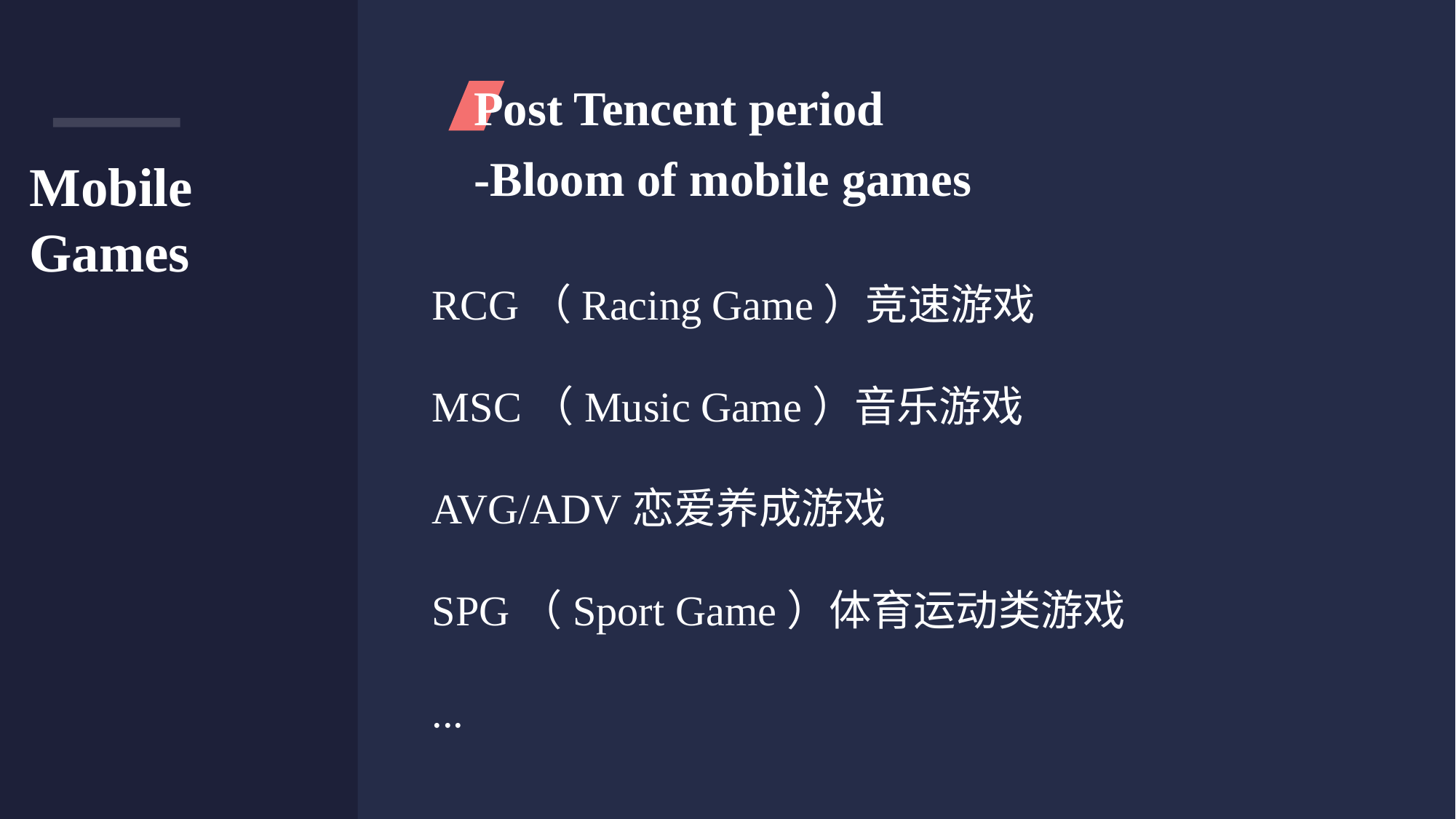

Post Tencent period
-Bloom of mobile games

Mobile
Games
RCG（Racing Game）竞速游戏

MSC（Music Game）音乐游戏

AVG/ADV恋爱养成游戏

SPG（Sport Game）体育运动类游戏

...